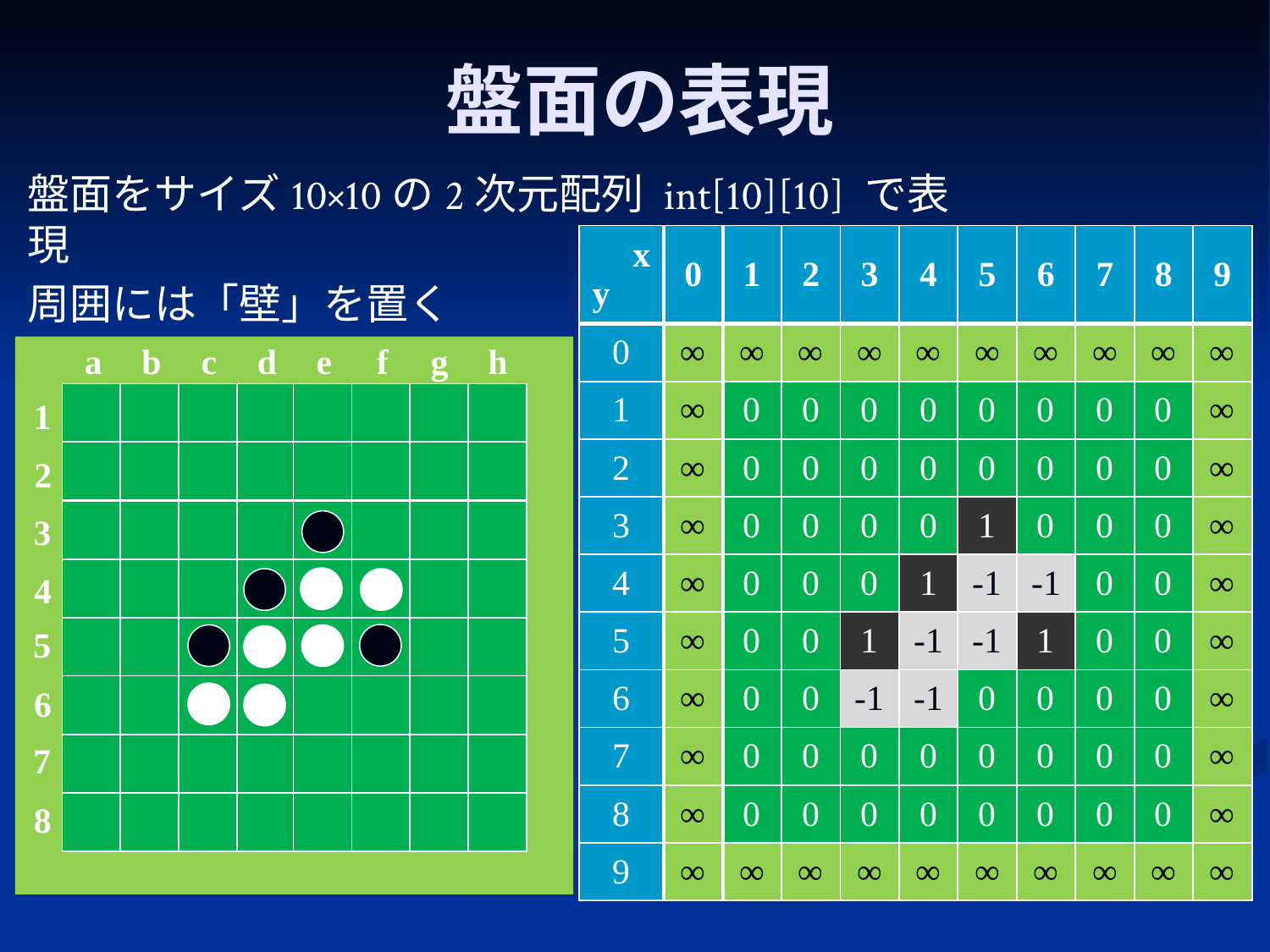

# 盤面の表現
盤面をサイズ10×10の2次元配列 int[10][10] で表現
周囲には「壁」を置く
| x y | 0 | 1 | 2 | 3 | 4 | 5 | 6 | 7 | 8 | 9 |
| --- | --- | --- | --- | --- | --- | --- | --- | --- | --- | --- |
| 0 | ∞ | ∞ | ∞ | ∞ | ∞ | ∞ | ∞ | ∞ | ∞ | ∞ |
| 1 | ∞ | 0 | 0 | 0 | 0 | 0 | 0 | 0 | 0 | ∞ |
| 2 | ∞ | 0 | 0 | 0 | 0 | 0 | 0 | 0 | 0 | ∞ |
| 3 | ∞ | 0 | 0 | 0 | 0 | 1 | 0 | 0 | 0 | ∞ |
| 4 | ∞ | 0 | 0 | 0 | 1 | -1 | -1 | 0 | 0 | ∞ |
| 5 | ∞ | 0 | 0 | 1 | -1 | -1 | 1 | 0 | 0 | ∞ |
| 6 | ∞ | 0 | 0 | -1 | -1 | 0 | 0 | 0 | 0 | ∞ |
| 7 | ∞ | 0 | 0 | 0 | 0 | 0 | 0 | 0 | 0 | ∞ |
| 8 | ∞ | 0 | 0 | 0 | 0 | 0 | 0 | 0 | 0 | ∞ |
| 9 | ∞ | ∞ | ∞ | ∞ | ∞ | ∞ | ∞ | ∞ | ∞ | ∞ |
d
h
b
f
c
g
a
e

1
2
3

4

5

6

7
8